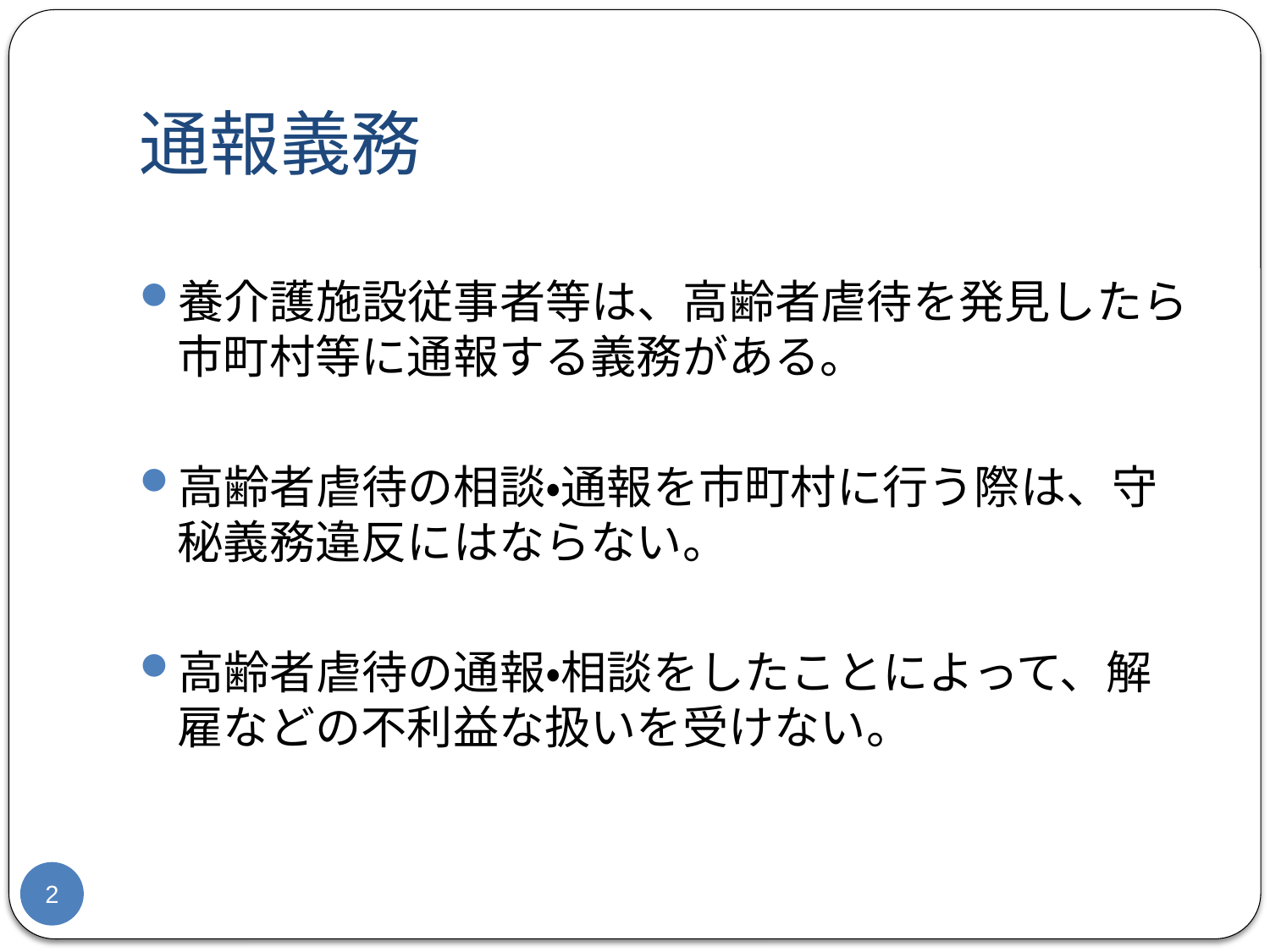

# 通報義務

養介護施設従事者等は、高齢者虐待を発見したら市町村等に通報する義務がある。

高齢者虐待の相談・通報を市町村に行う際は、守秘義務違反にはならない。

高齢者虐待の通報・相談をしたことによって、解雇などの不利益な扱いを受けない。
2